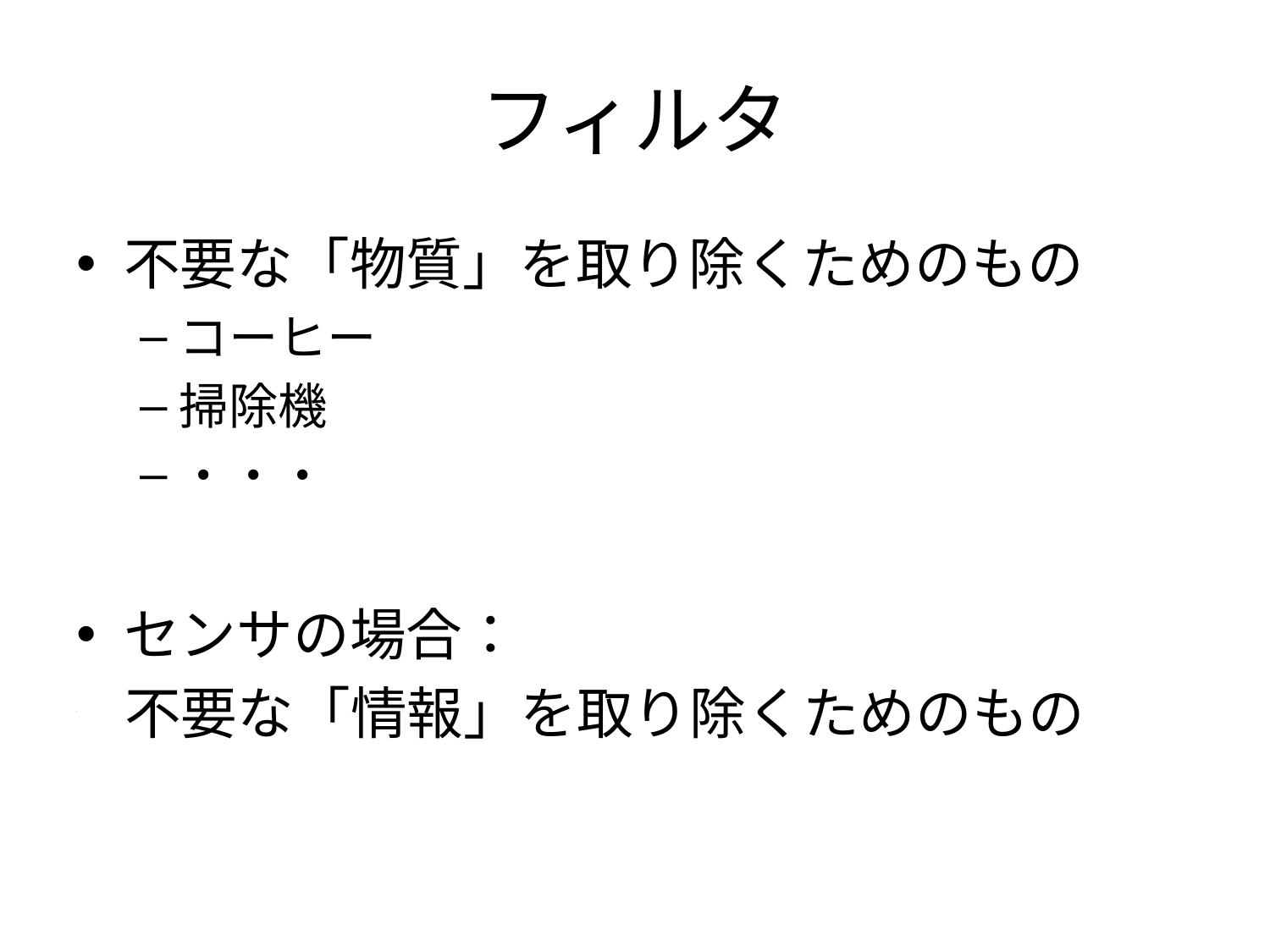

# フィルタ
不要な「物質」を取り除くためのもの
コーヒー
掃除機
・・・

センサの場合：
.不要な「情報」を取り除くためのもの